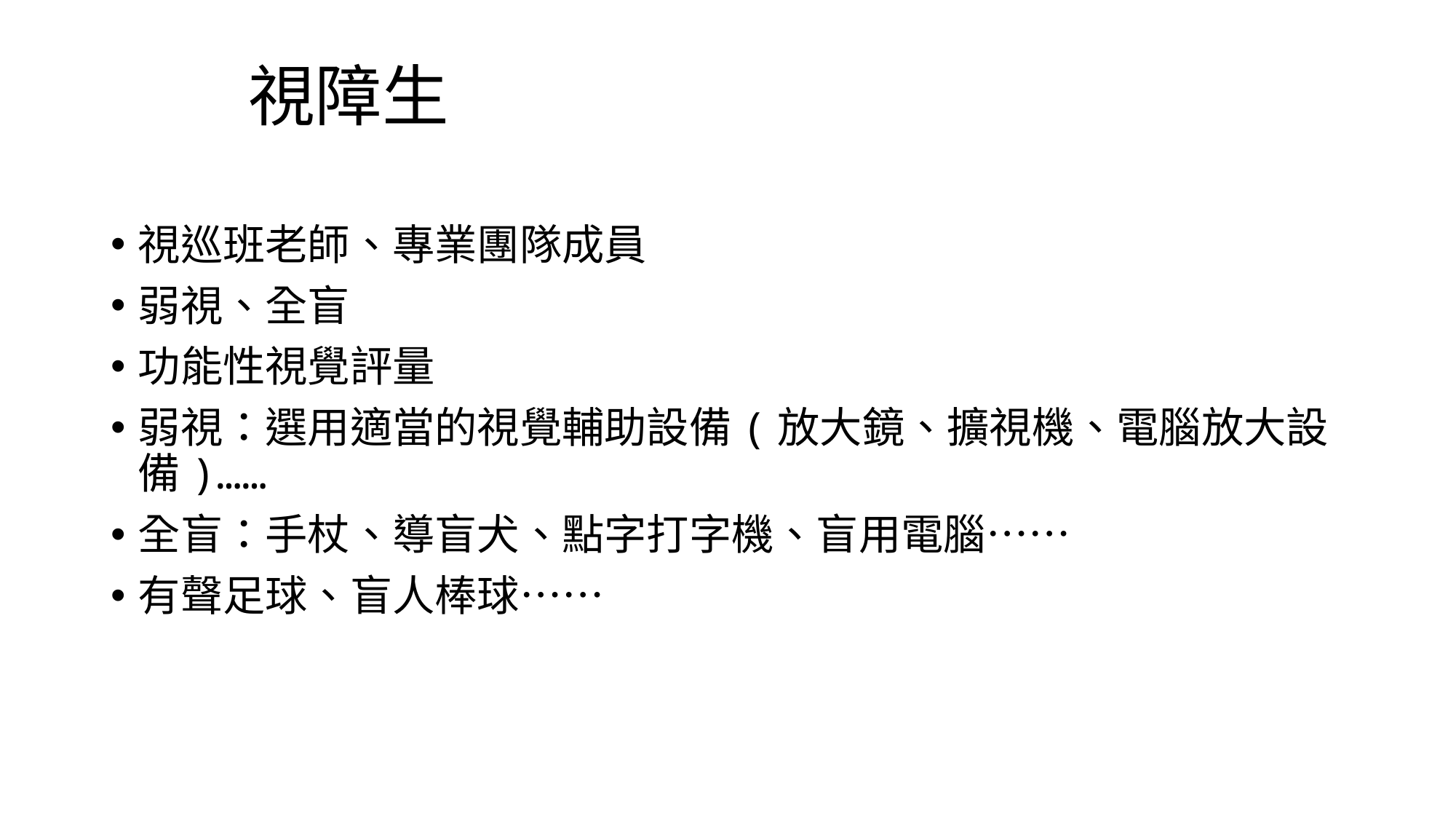

# 視障生
視巡班老師、專業團隊成員
弱視、全盲
功能性視覺評量
弱視：選用適當的視覺輔助設備(放大鏡、擴視機、電腦放大設備)……
全盲：手杖、導盲犬、點字打字機、盲用電腦……
有聲足球、盲人棒球……